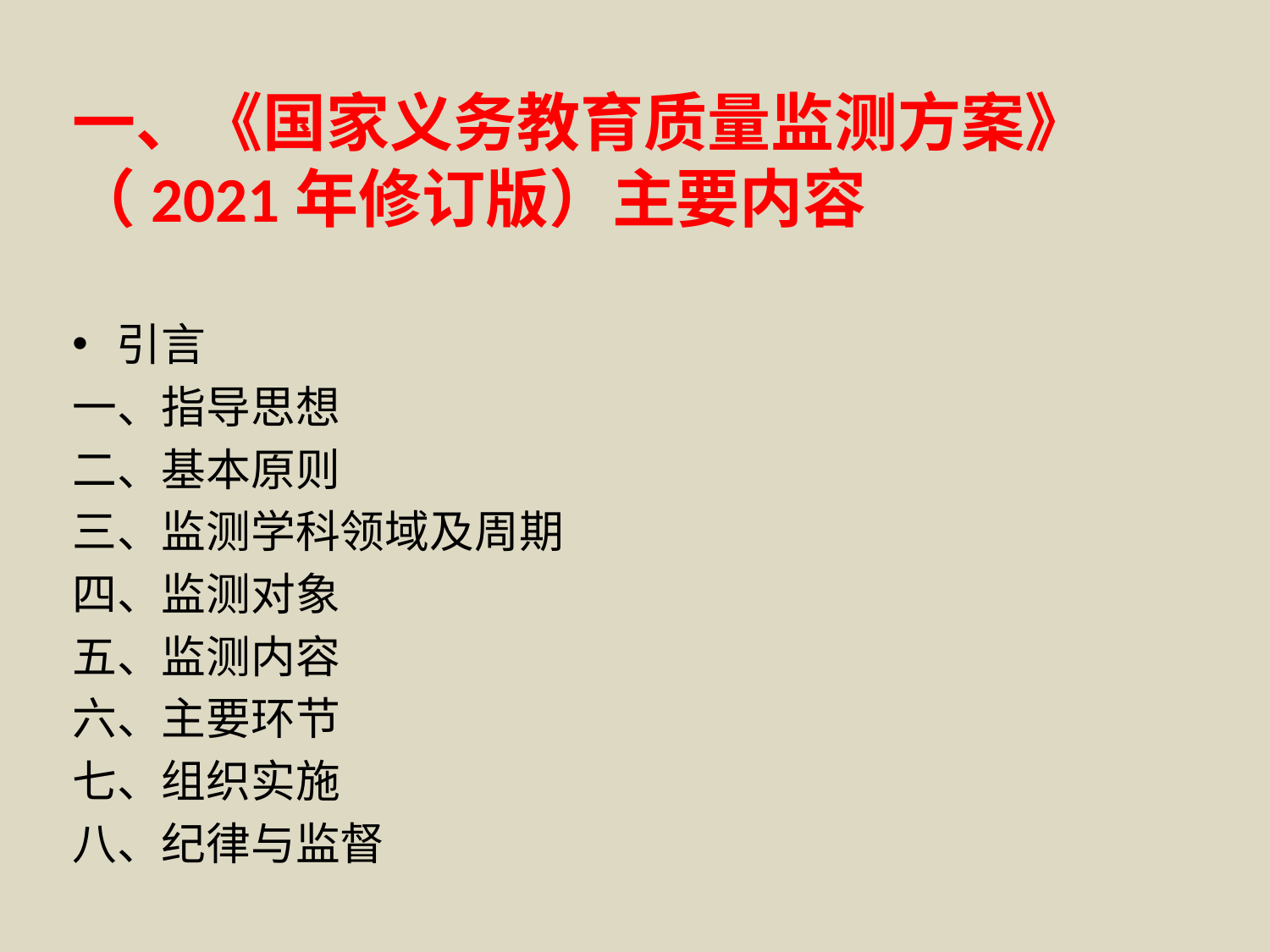

# 一、《国家义务教育质量监测方案》（2021年修订版）主要内容

引言
一、指导思想
二、基本原则
三、监测学科领域及周期
四、监测对象
五、监测内容
六、主要环节
七、组织实施
八、纪律与监督